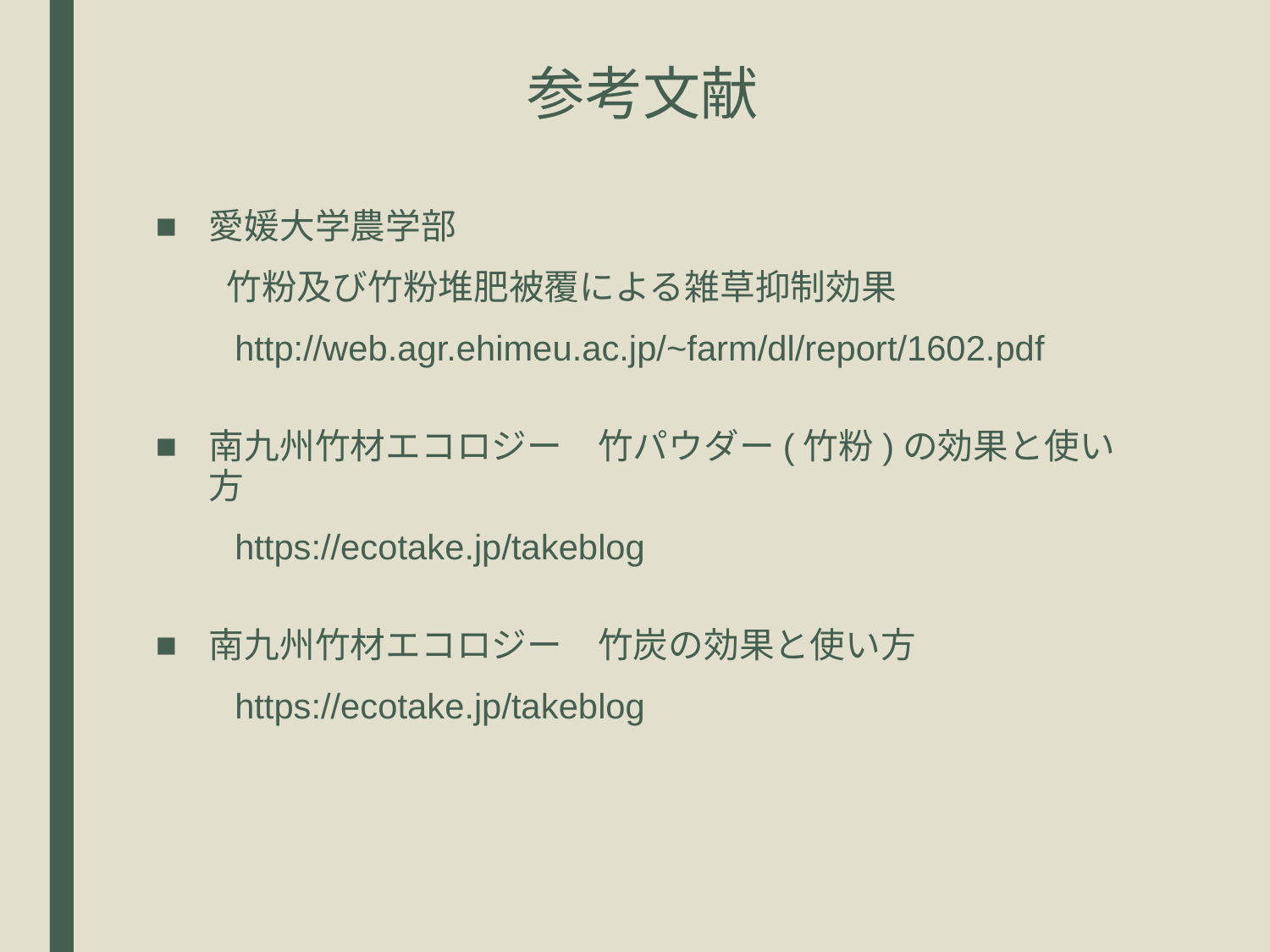

# 参考文献
愛媛大学農学部
　　竹粉及び竹粉堆肥被覆による雑草抑制効果
　　http://web.agr.ehimeu.ac.jp/~farm/dl/report/1602.pdf

南九州竹材エコロジー　竹パウダー(竹粉)の効果と使い方
　　https://ecotake.jp/takeblog

南九州竹材エコロジー　竹炭の効果と使い方
　　https://ecotake.jp/takeblog